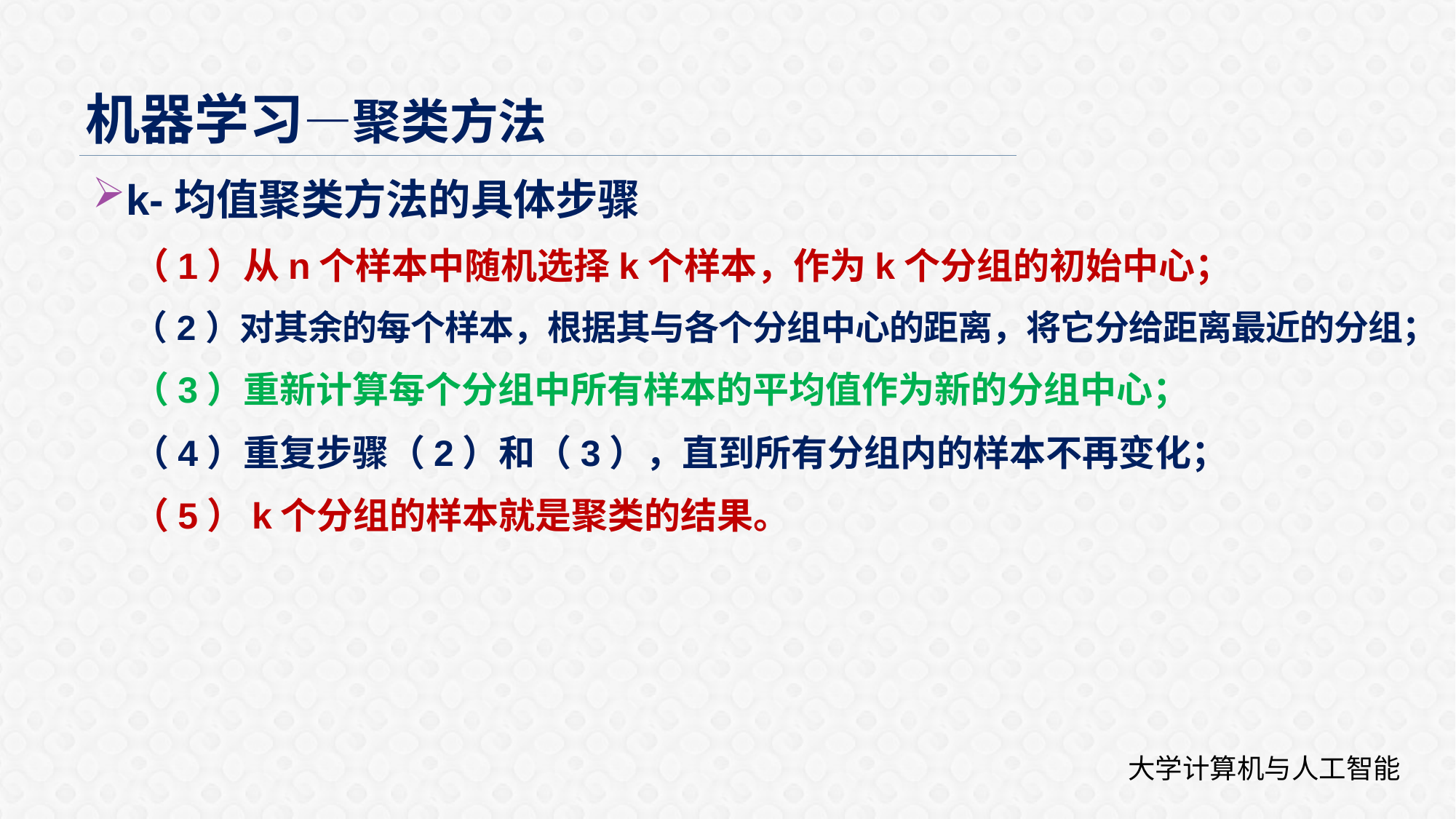

机器学习—聚类方法
k-均值聚类方法的具体步骤
（1）从n个样本中随机选择k个样本，作为k个分组的初始中心；
（2）对其余的每个样本，根据其与各个分组中心的距离，将它分给距离最近的分组；
（3）重新计算每个分组中所有样本的平均值作为新的分组中心；
（4）重复步骤（2）和（3），直到所有分组内的样本不再变化；
（5）k个分组的样本就是聚类的结果。